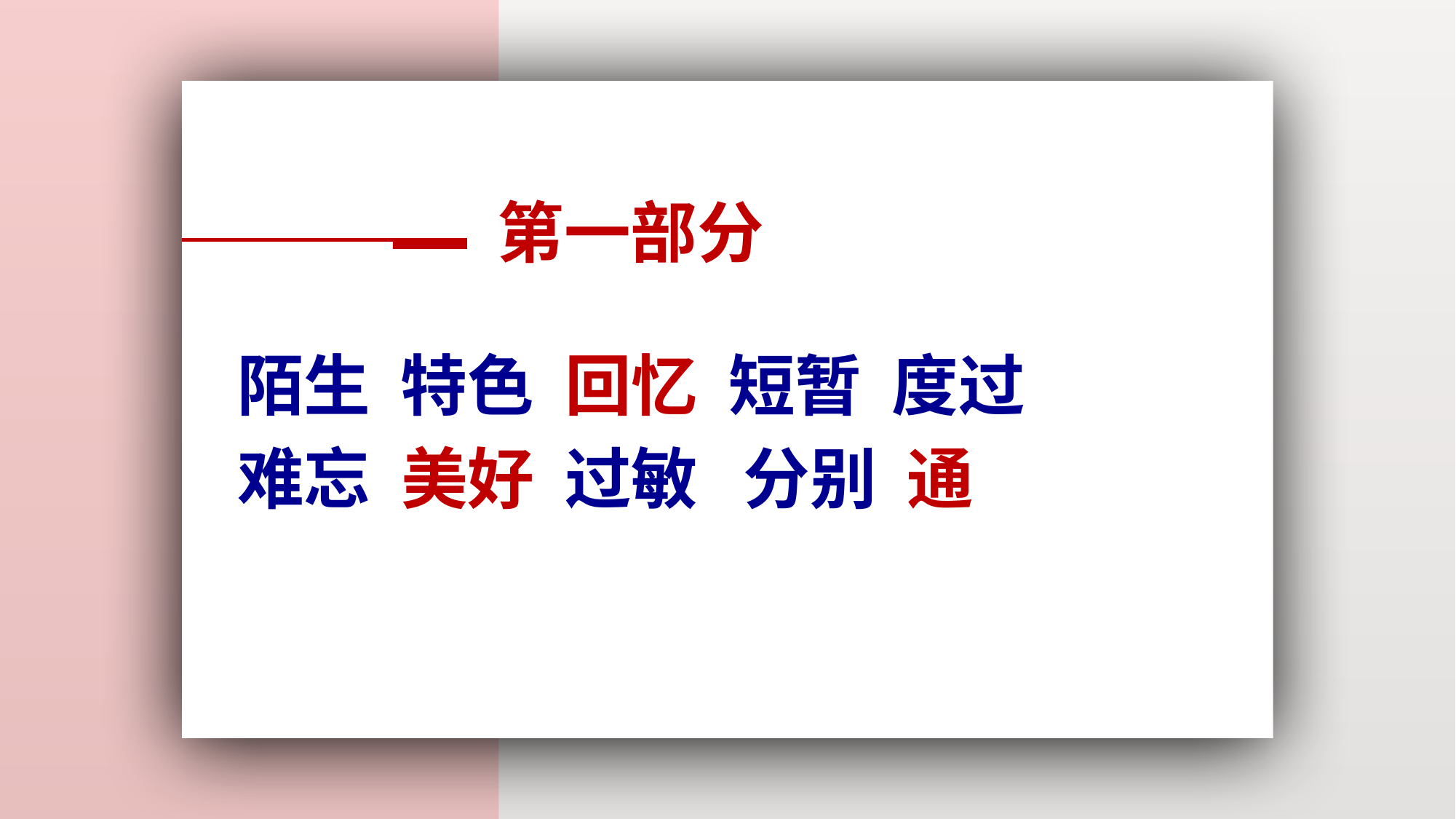

第一部分

陌生  特色  回忆  短暂  度过
难忘  美好  过敏   分别  通